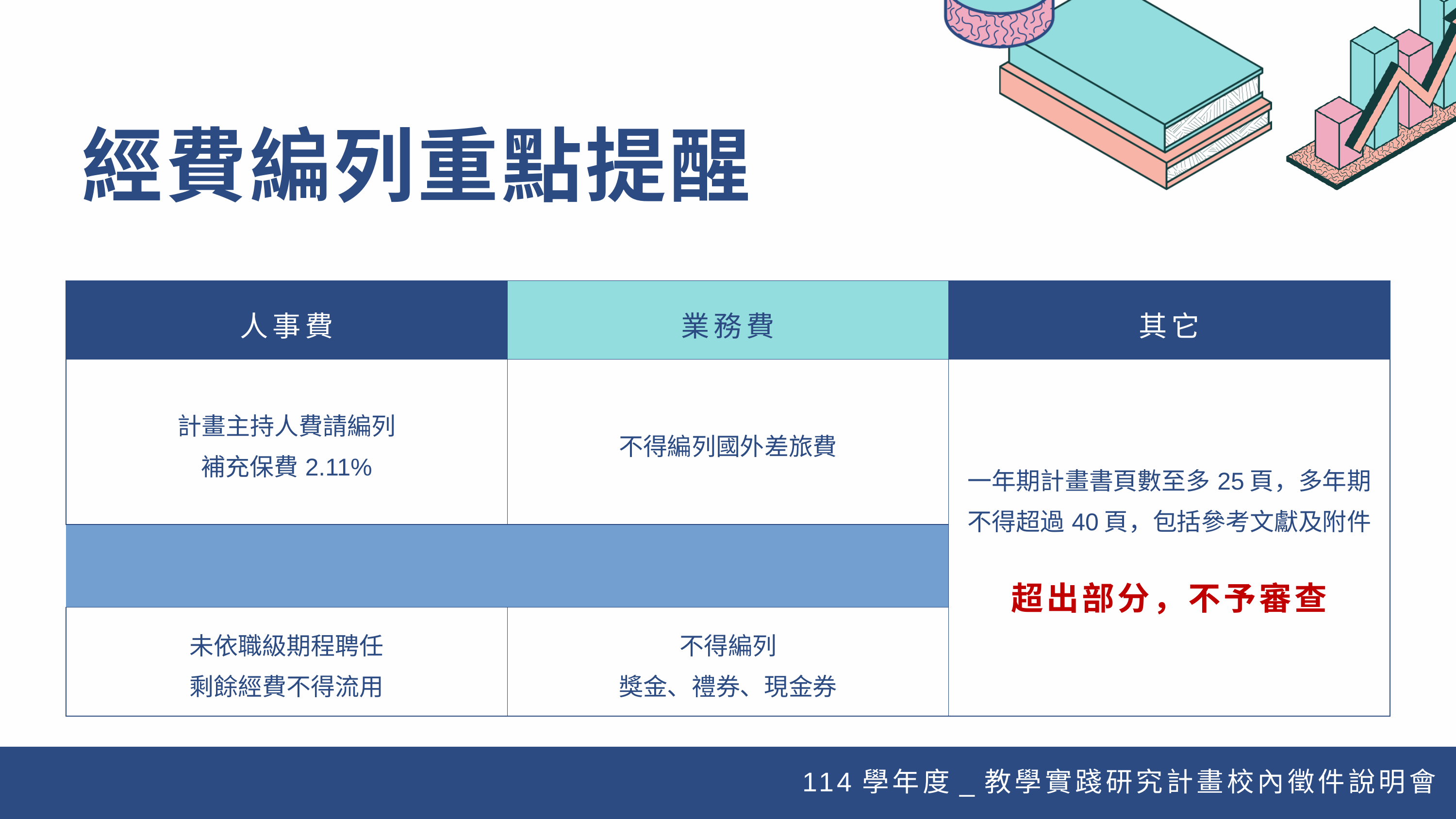

經費編列重點提醒
| 人事費 | 業務費 | 其它 |
| --- | --- | --- |
| 計畫主持人費請編列 補充保費2.11% | 不得編列國外差旅費 | 一年期計畫書頁數至多25頁，多年期 不得超過40頁，包括參考文獻及附件 超出部分，不予審查 |
| 計畫主持人費請編列 補充保費2.11% | 不得編列國外差旅費 | 一年期計畫書頁數至多25頁，多年期不得超過40頁，包括參考文獻及附件；超出部分，不予審查 |
| 未依職級期程聘任 剩餘經費不得流用 | 不得編列 獎金、禮券、現金券 | 一年期計畫書頁數至多25頁，多年期不得超過40頁，包括參考文獻及附件；超出部分，不予審查 |
| 未依職級期程聘任 剩餘經費不得流用 | 不得編列 獎金、禮券、現金券 | 一年期計畫書頁數至多25頁，多年期不得超過40頁，包括參考文獻及附件；超出部分，不予審查 |

114學年度_教學實踐研究計畫校內徵件說明會